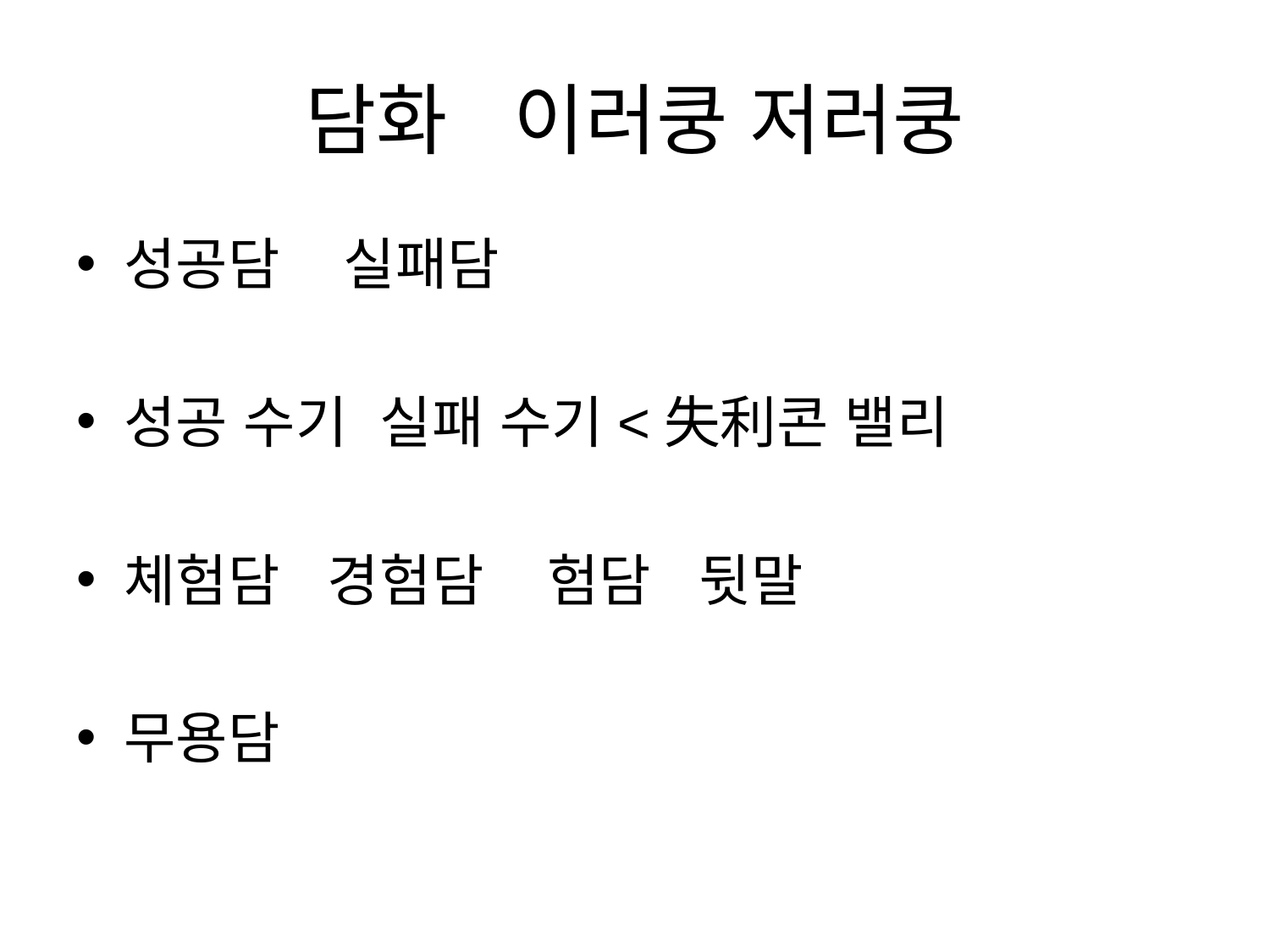

# 담화   이러쿵 저러쿵
성공담    실패담

성공 수기  실패 수기<失利콘 밸리

체험담   경험담    험담   뒷말

무용담